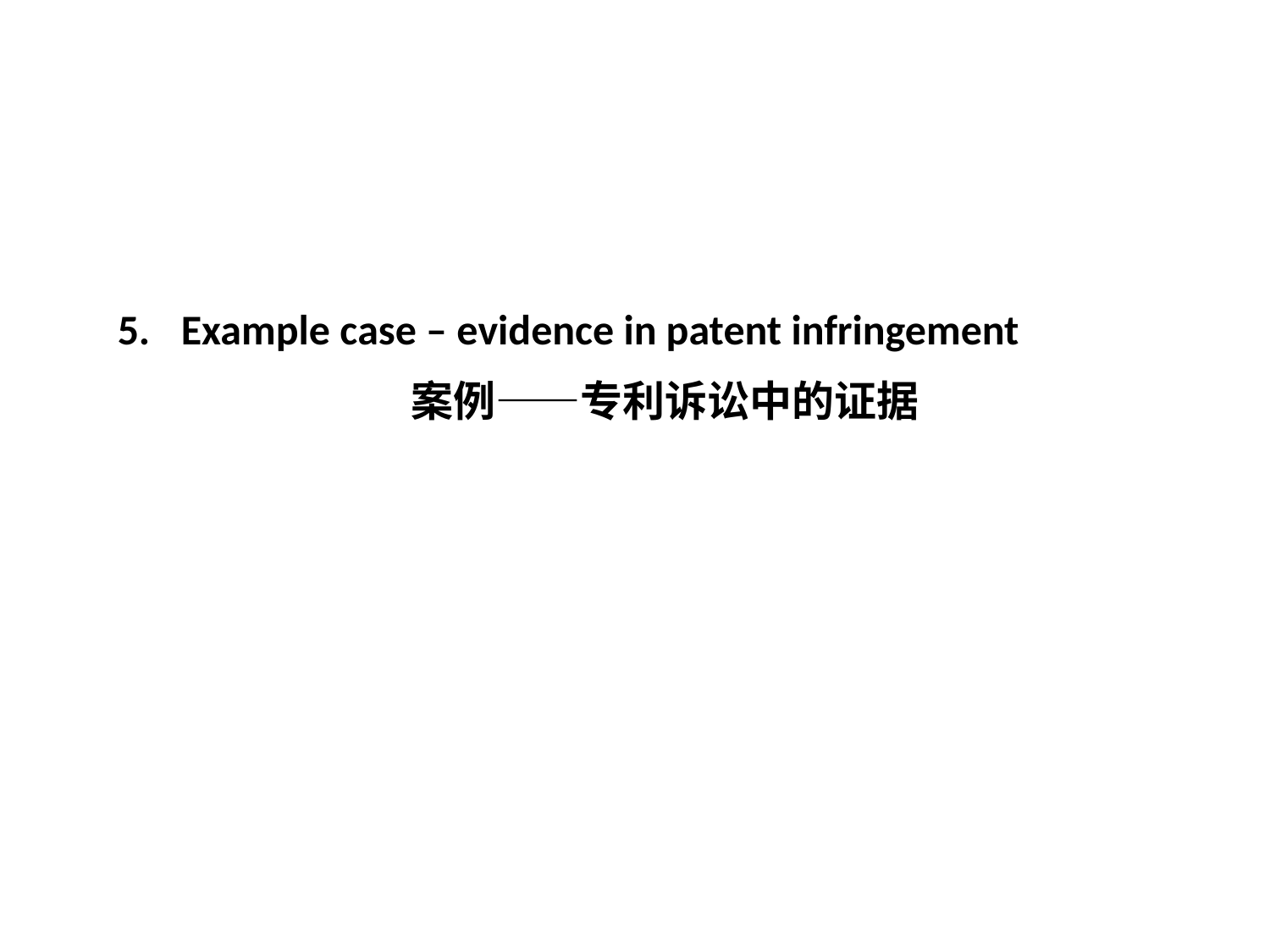

Example case – evidence in patent infringement
案例——专利诉讼中的证据

7